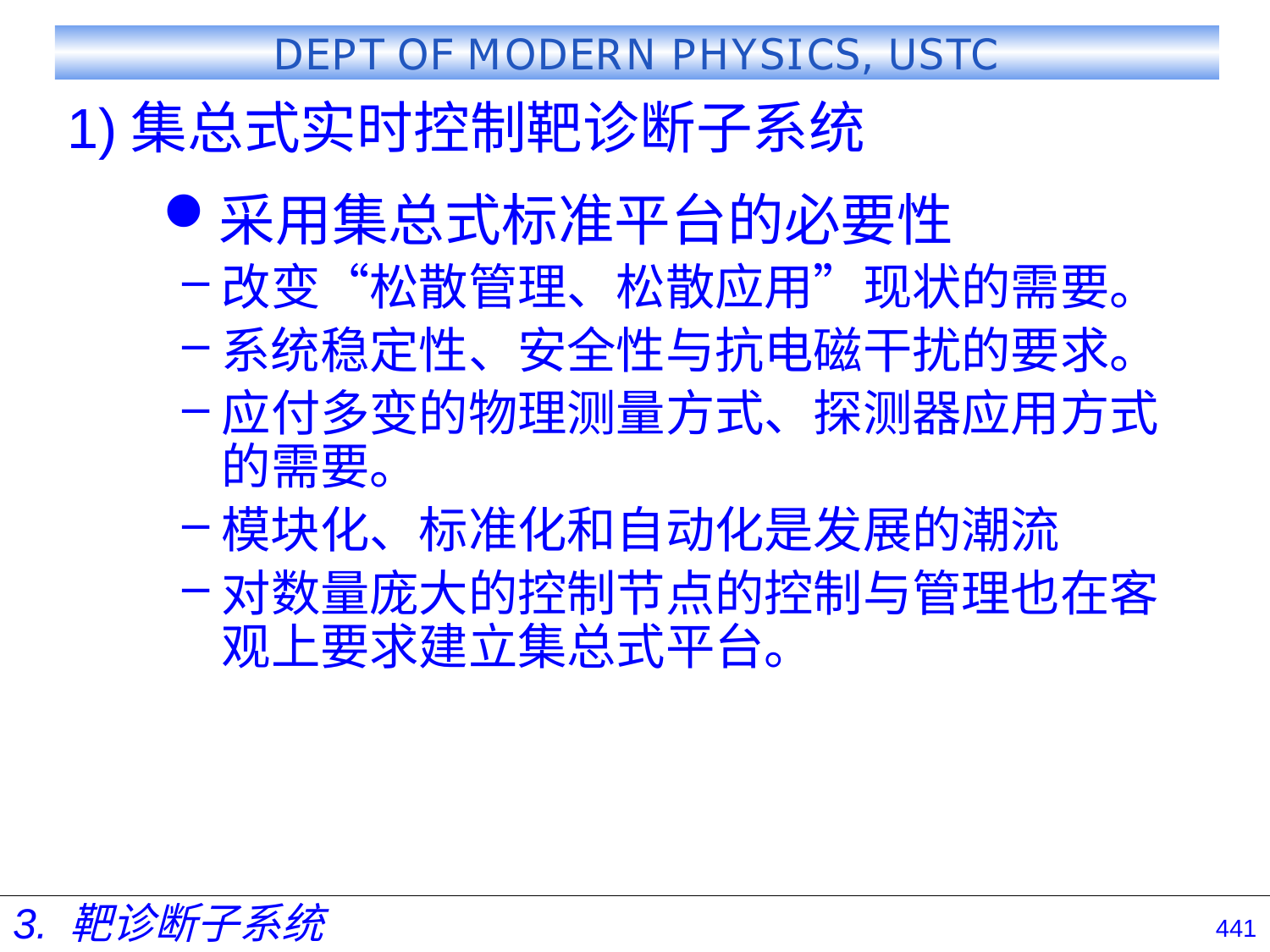

集总式实时控制靶诊断子系统
# 采用集总式标准平台的必要性
改变“松散管理、松散应用”现状的需要。
系统稳定性、安全性与抗电磁干扰的要求。
应付多变的物理测量方式、探测器应用方式的需要。
模块化、标准化和自动化是发展的潮流
对数量庞大的控制节点的控制与管理也在客观上要求建立集总式平台。
3. 靶诊断子系统
441